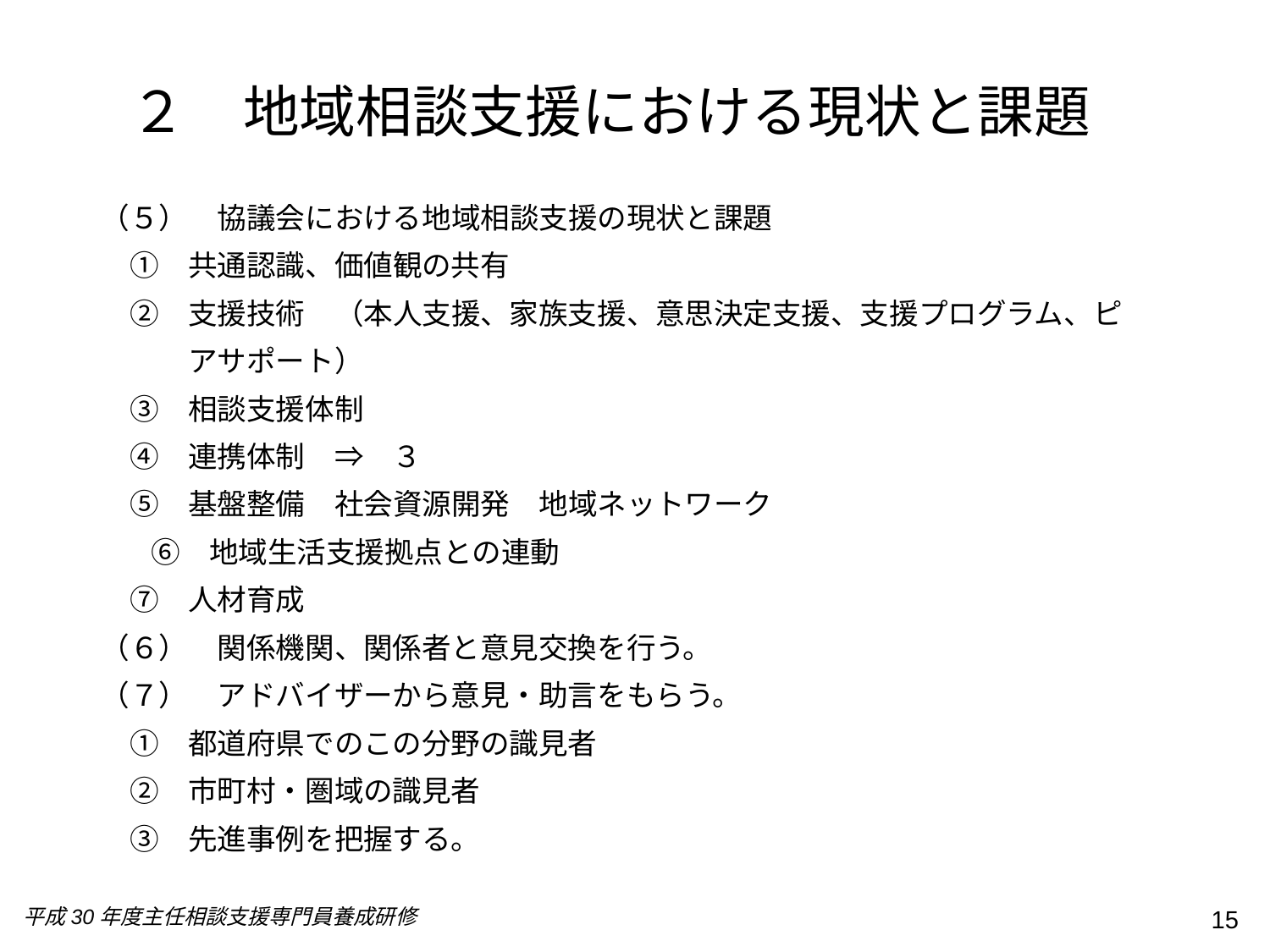

# ２　地域相談支援における現状と課題

（５）　協議会における地域相談支援の現状と課題
　①　共通認識、価値観の共有
　②　支援技術　（本人支援、家族支援、意思決定支援、支援プログラム、ピ
　　　アサポート）
　③　相談支援体制
　④　連携体制　⇒　３
　⑤　基盤整備　社会資源開発　地域ネットワーク
　　　 ⑥　地域生活支援拠点との連動
　⑦　人材育成
（６）　関係機関、関係者と意見交換を行う。
（７）　アドバイザーから意見・助言をもらう。
　①　都道府県でのこの分野の識見者
　②　市町村・圏域の識見者
　③　先進事例を把握する。

平成30年度主任相談支援専門員養成研修
15